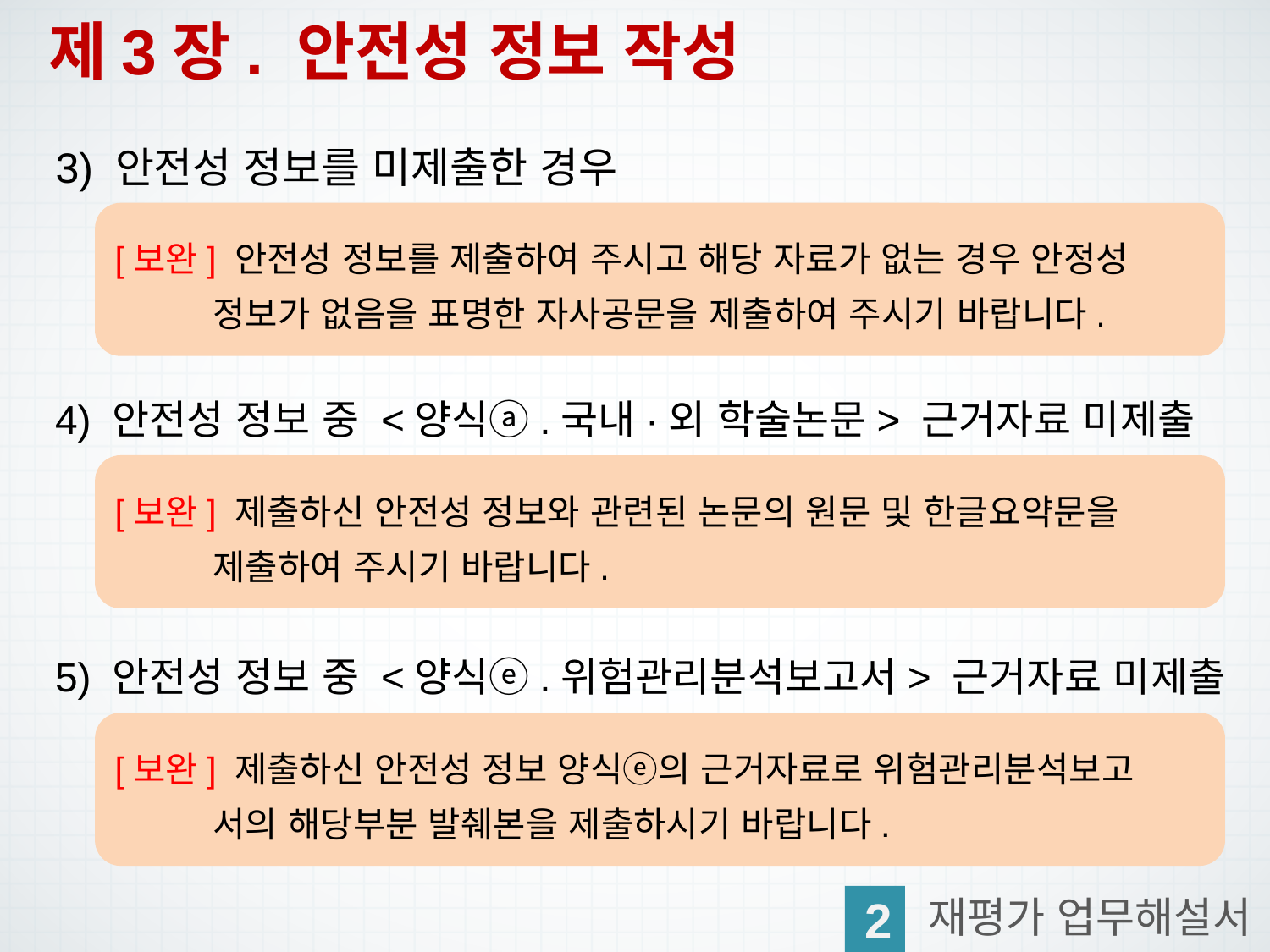

제3장. 안전성 정보 작성
3) 안전성 정보를 미제출한 경우
[보완] 안전성 정보를 제출하여 주시고 해당 자료가 없는 경우 안정성
         정보가 없음을 표명한 자사공문을 제출하여 주시기 바랍니다.
4) 안전성 정보 중 <양식ⓐ.국내·외 학술논문> 근거자료 미제출
[보완] 제출하신 안전성 정보와 관련된 논문의 원문 및 한글요약문을
         제출하여 주시기 바랍니다.
5) 안전성 정보 중 <양식ⓔ.위험관리분석보고서> 근거자료 미제출
[보완] 제출하신 안전성 정보 양식ⓔ의 근거자료로 위험관리분석보고
         서의 해당부분 발췌본을 제출하시기 바랍니다.
2
재평가 업무해설서